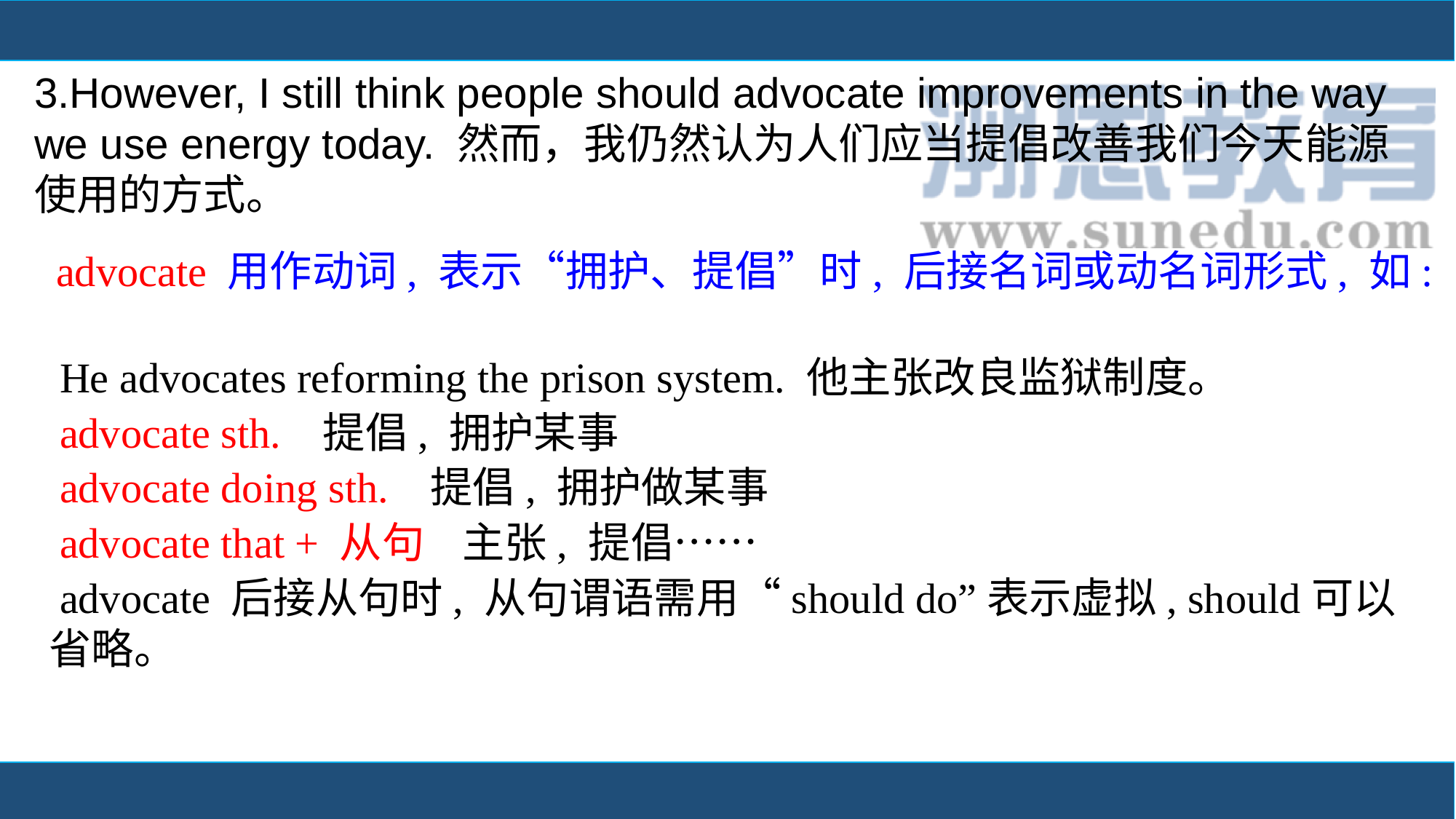

3.However, I still think people should advocate improvements in the way we use energy today. 然而，我仍然认为人们应当提倡改善我们今天能源使用的方式。
 advocate 用作动词, 表示“拥护、提倡”时, 后接名词或动名词形式, 如:
 He advocates reforming the prison system. 他主张改良监狱制度。
 advocate sth.   提倡, 拥护某事
 advocate doing sth.   提倡, 拥护做某事
 advocate that + 从句    主张, 提倡……
 advocate 后接从句时, 从句谓语需用“should do”表示虚拟, should可以省略。